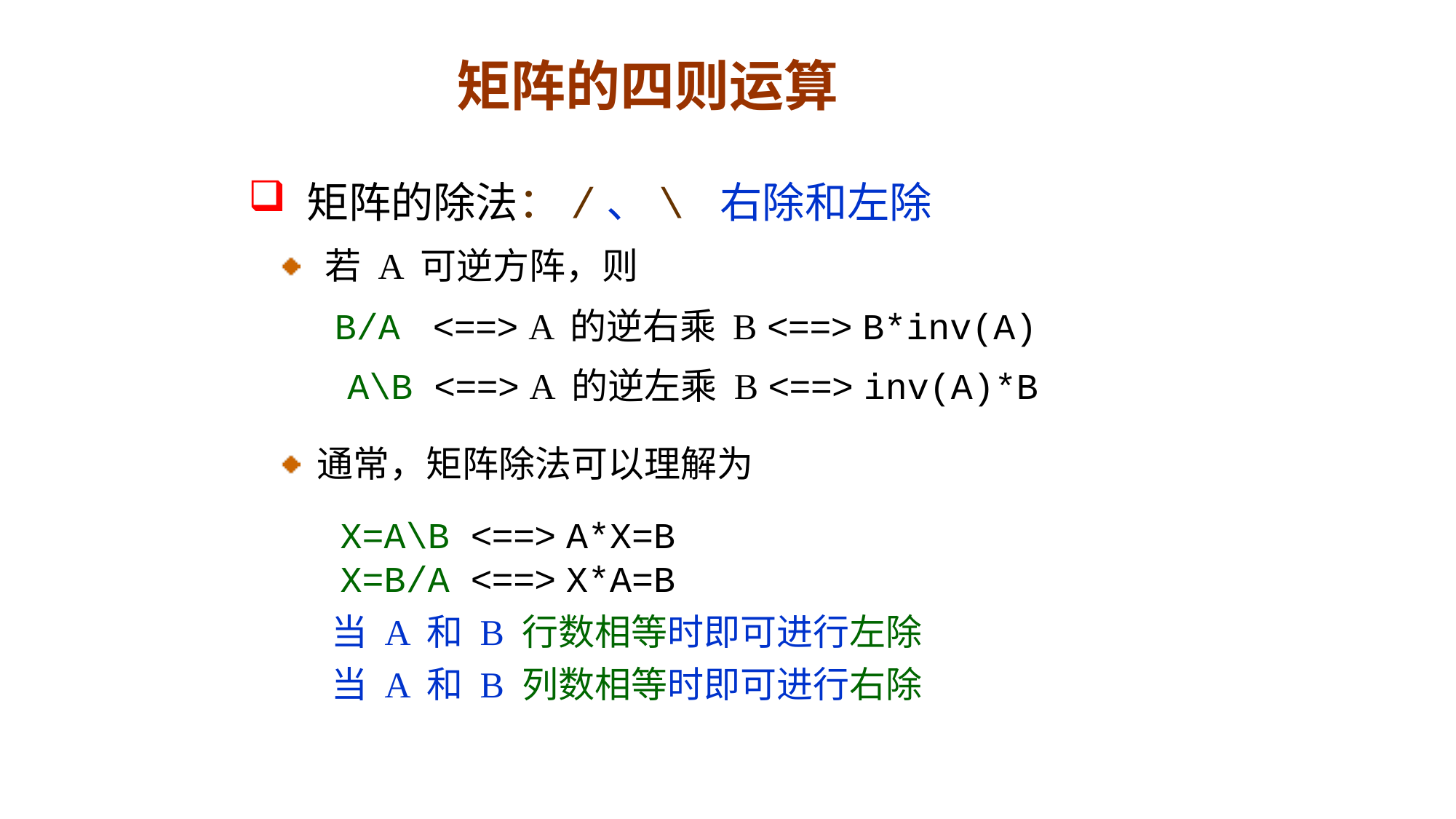

# 矩阵的四则运算
 矩阵的除法：/、\ 右除和左除
  若 A 可逆方阵，则
B/A  <==> A 的逆右乘 B <==> B*inv(A)
A\B  <==> A 的逆左乘 B <==> inv(A)*B
 通常，矩阵除法可以理解为
X=A\B  <==> A*X=B
X=B/A  <==> X*A=B
   当 A 和 B 行数相等时即可进行左除
   当 A 和 B 列数相等时即可进行右除